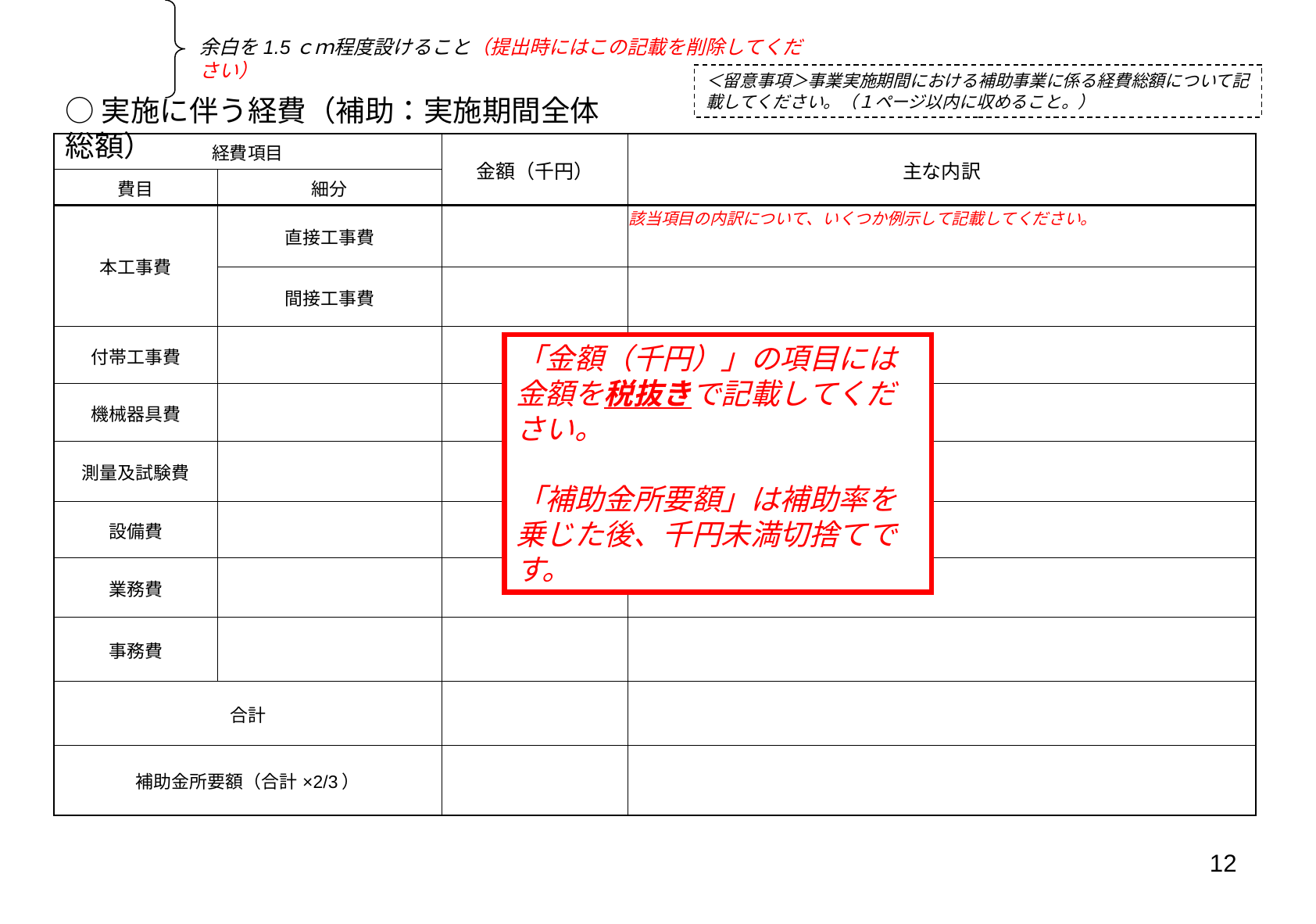

余白を1.5ｃｍ程度設けること（提出時にはこの記載を削除してください）
＜留意事項＞事業実施期間における補助事業に係る経費総額について記載してください。（１ページ以内に収めること。）
○実施に伴う経費（補助：実施期間全体総額）
| 経費項目 |  | 金額（千円） | 主な内訳 |
| --- | --- | --- | --- |
| 費目 | 細分 |  |  |
| 本工事費 | 直接工事費 |  | 該当項目の内訳について、いくつか例示して記載してください。 |
|  | 間接工事費 |  |  |
| 付帯工事費 |  |  |  |
| 機械器具費 |  |  |  |
| 測量及試験費 |  |  |  |
| 設備費 |  |  |  |
| 業務費 |  |  |  |
| 事務費 |  |  |  |
| 合計 |  |  |  |
| 補助金所要額（合計×2/3） |  |  |  |
「金額（千円）」の項目には金額を税抜きで記載してください。

「補助金所要額」は補助率を乗じた後、千円未満切捨てです。
12